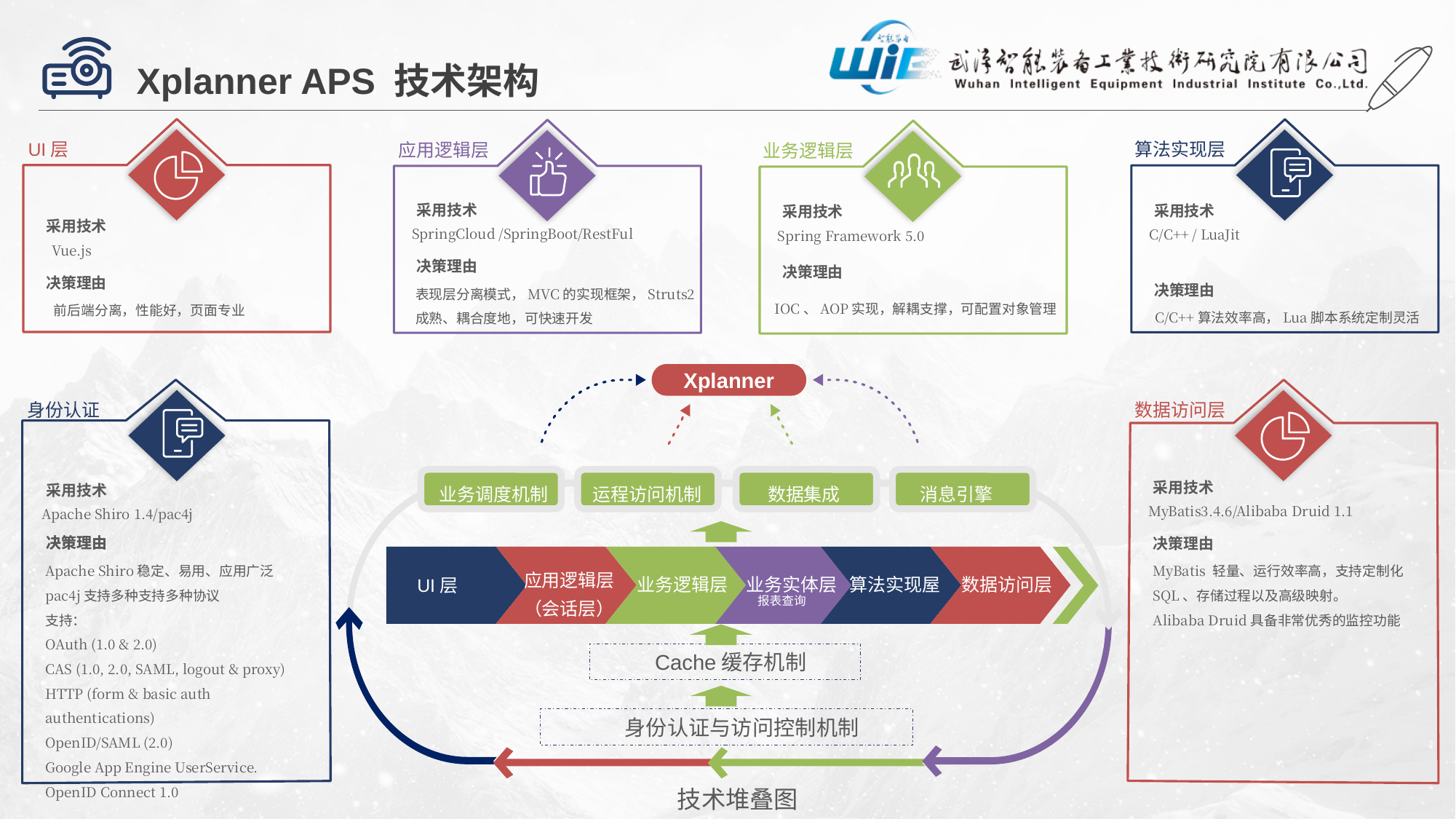

Xplanner APS 技术架构

UI层

采用技术
   Vue.js
决策理由
前后端分离，性能好，页面专业

算法实现层

采用技术
C/C++ / LuaJit
决策理由
C/C++算法效率高，Lua脚本系统定制灵活

业务逻辑层

采用技术
Spring Framework 5.0
决策理由
IOC、AOP实现，解耦支撑，可配置对象管理
应用逻辑层

采用技术
SpringCloud /SpringBoot/RestFul
决策理由
表现层分离模式，MVC的实现框架，Struts2成熟、耦合度地，可快速开发
Xplanner

业务调度机制
运程访问机制
数据集成
消息引擎

应用逻辑层
（会话层）

                     报表查询
业务逻辑层
业务实体层
算法实现屋
数据访问层
UI层

Cache缓存机制

   身份认证与访问控制机制
技术堆叠图

身份认证

采用技术
Apache Shiro 1.4/pac4j
决策理由
决策理由
Apache Shiro稳定、易用、应用广泛
pac4j支持多种支持多种协议
支持：
OAuth (1.0 & 2.0)
CAS (1.0, 2.0, SAML, logout & proxy)
HTTP (form & basic auth authentications)
OpenID/SAML (2.0)
Google App Engine UserService.
OpenID Connect 1.0

数据访问层

采用技术
MyBatis3.4.6/Alibaba Druid 1.1
决策理由
MyBatis 轻量、运行效率高，支持定制化 SQL、存储过程以及高级映射。
Alibaba Druid具备非常优秀的监控功能